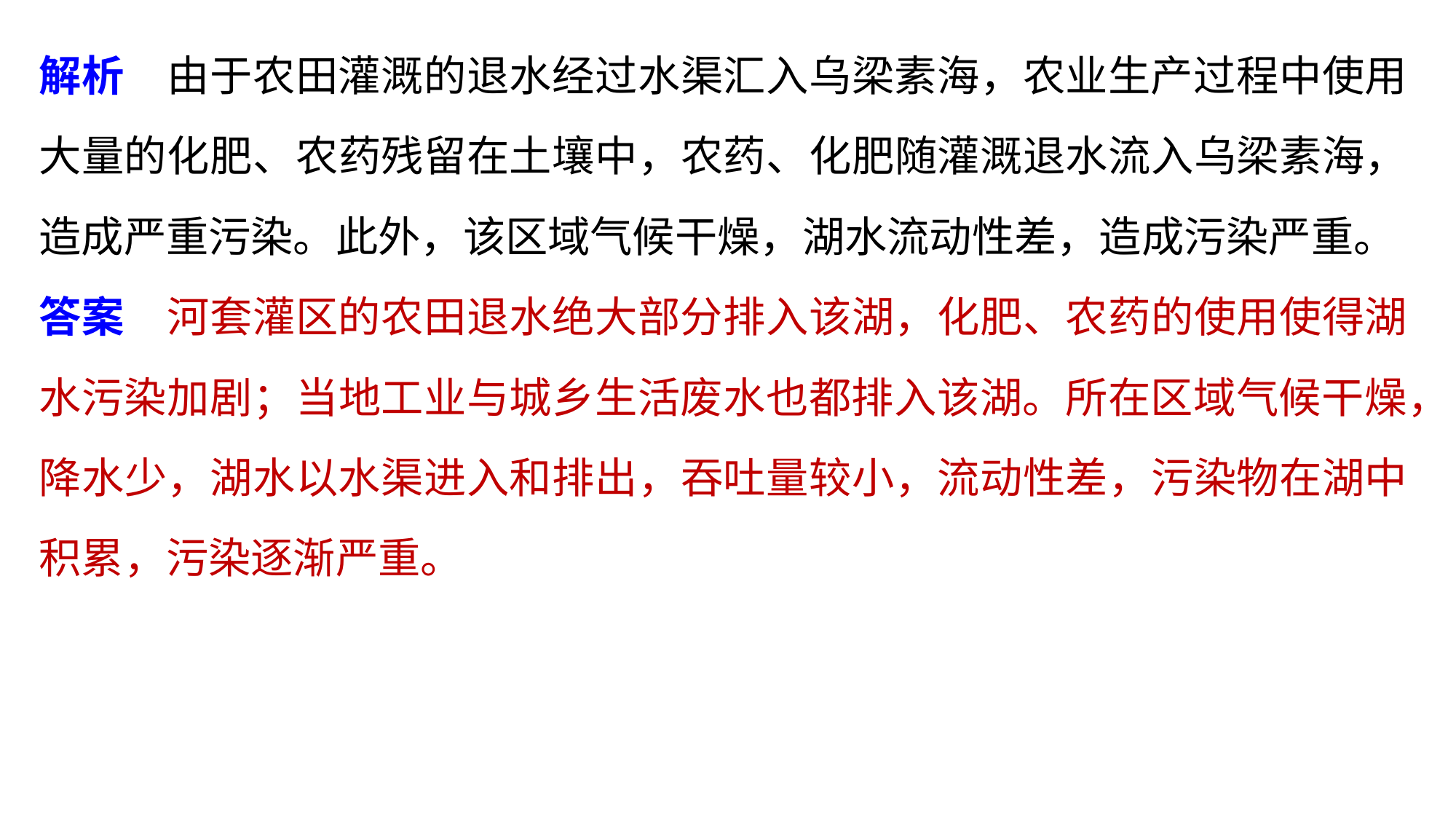

解析　由于农田灌溉的退水经过水渠汇入乌梁素海，农业生产过程中使用大量的化肥、农药残留在土壤中，农药、化肥随灌溉退水流入乌梁素海，造成严重污染。此外，该区域气候干燥，湖水流动性差，造成污染严重。
答案　河套灌区的农田退水绝大部分排入该湖，化肥、农药的使用使得湖水污染加剧；当地工业与城乡生活废水也都排入该湖。所在区域气候干燥，降水少，湖水以水渠进入和排出，吞吐量较小，流动性差，污染物在湖中积累，污染逐渐严重。